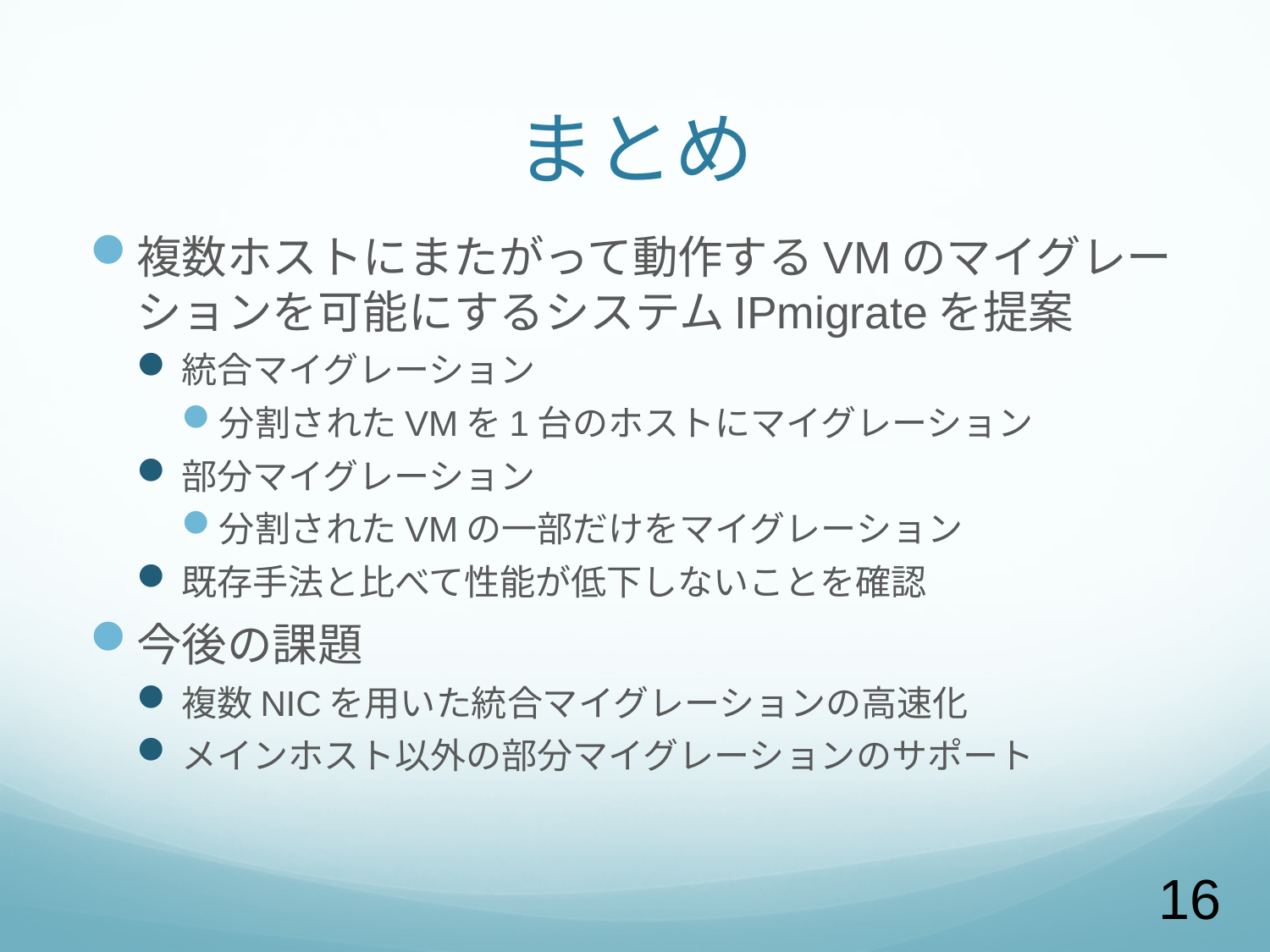

# まとめ
複数ホストにまたがって動作するVMのマイグレーションを可能にするシステムIPmigrateを提案
統合マイグレーション
分割されたVMを1台のホストにマイグレーション
部分マイグレーション
分割されたVMの一部だけをマイグレーション
既存手法と比べて性能が低下しないことを確認
今後の課題
複数NICを用いた統合マイグレーションの高速化
メインホスト以外の部分マイグレーションのサポート

16